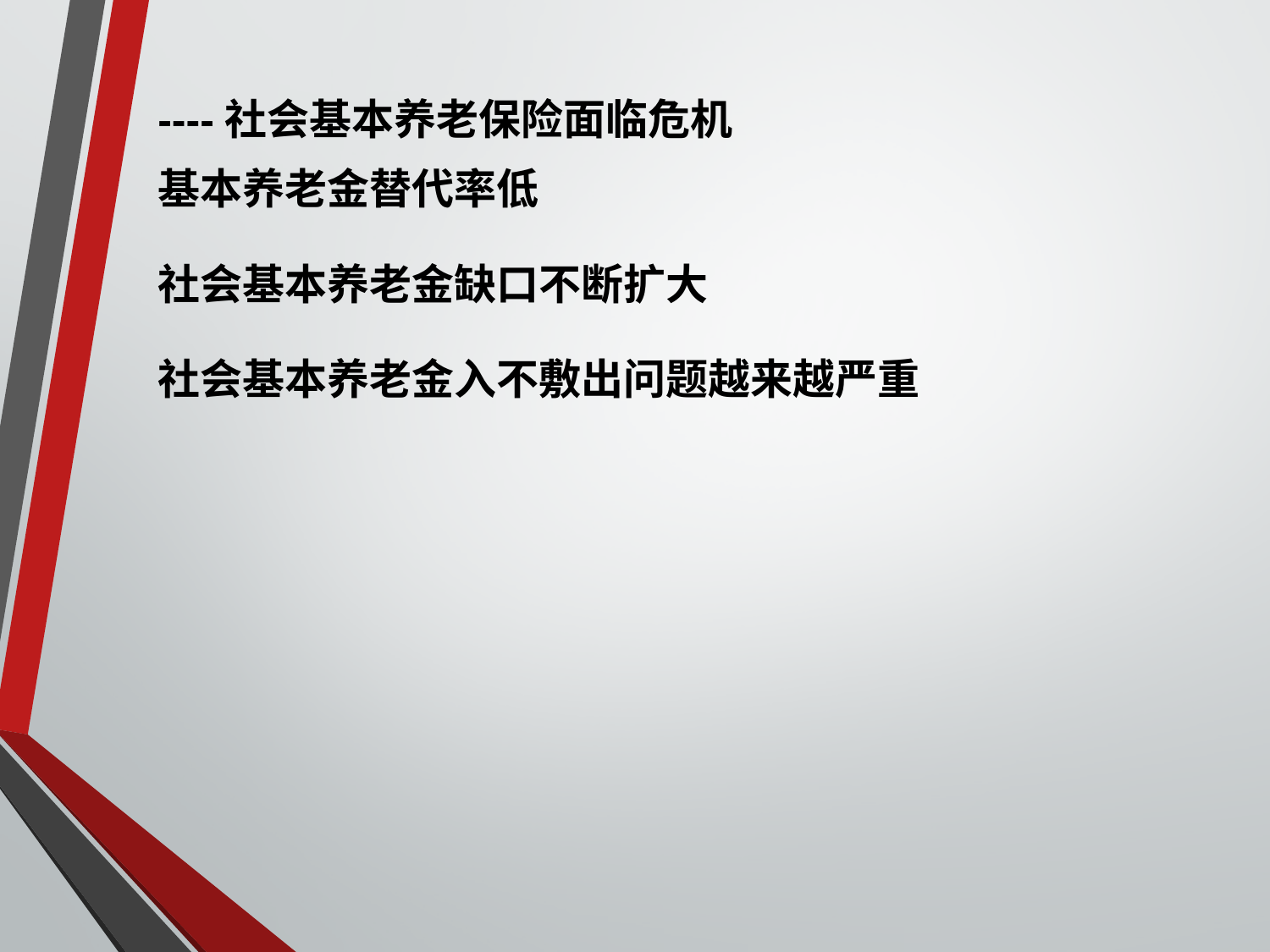

----社会基本养老保险面临危机
基本养老金替代率低
社会基本养老金缺口不断扩大
社会基本养老金入不敷出问题越来越严重